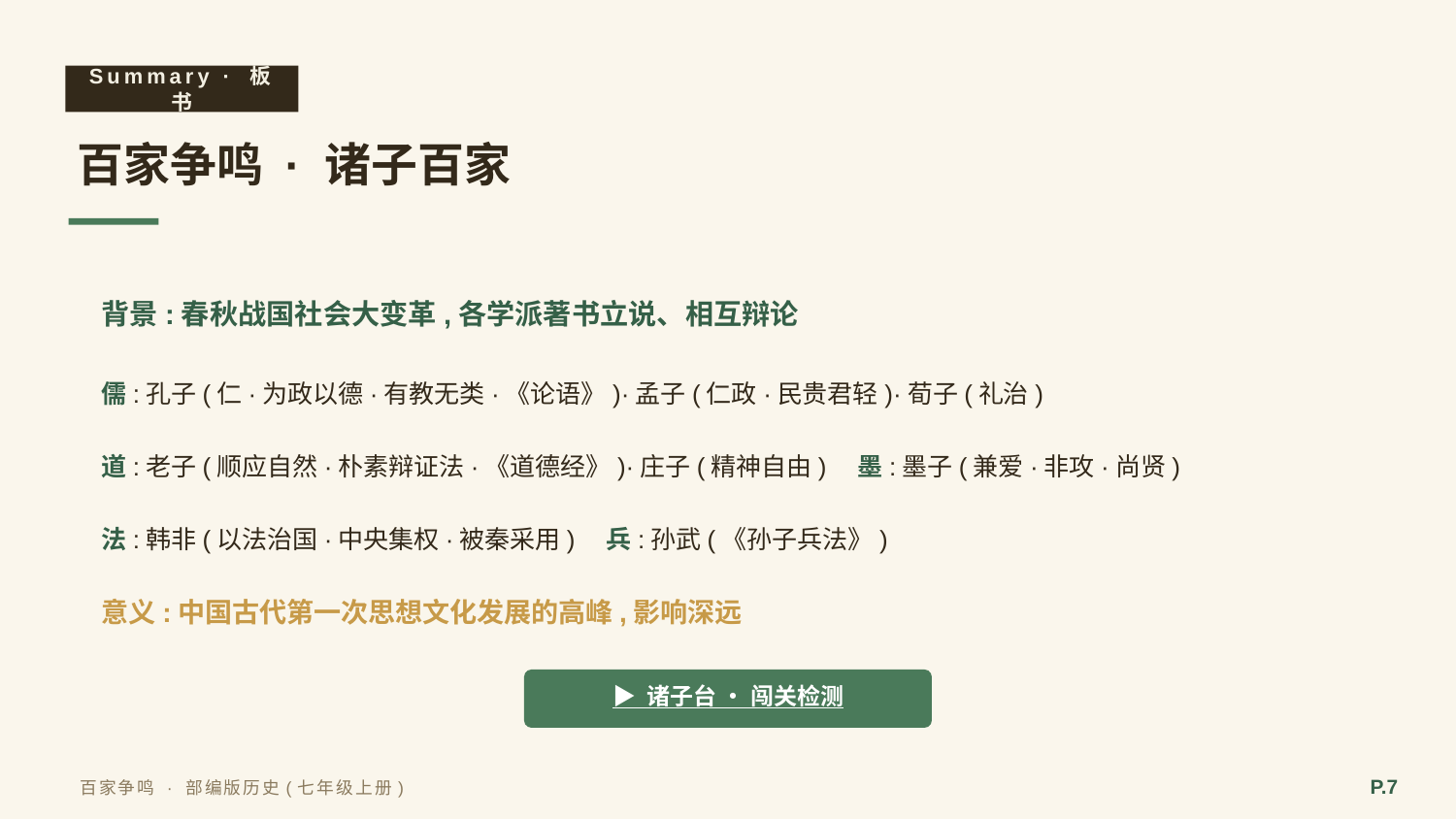

Summary · 板书

百家争鸣 · 诸子百家

背景:春秋战国社会大变革,各学派著书立说、相互辩论
儒:孔子(仁·为政以德·有教无类·《论语》)·孟子(仁政·民贵君轻)·荀子(礼治)
道:老子(顺应自然·朴素辩证法·《道德经》)·庄子(精神自由)　墨:墨子(兼爱·非攻·尚贤)
法:韩非(以法治国·中央集权·被秦采用)　兵:孙武(《孙子兵法》)
意义:中国古代第一次思想文化发展的高峰,影响深远
▶  诸子台 · 闯关检测

P.7
百家争鸣 · 部编版历史(七年级上册)